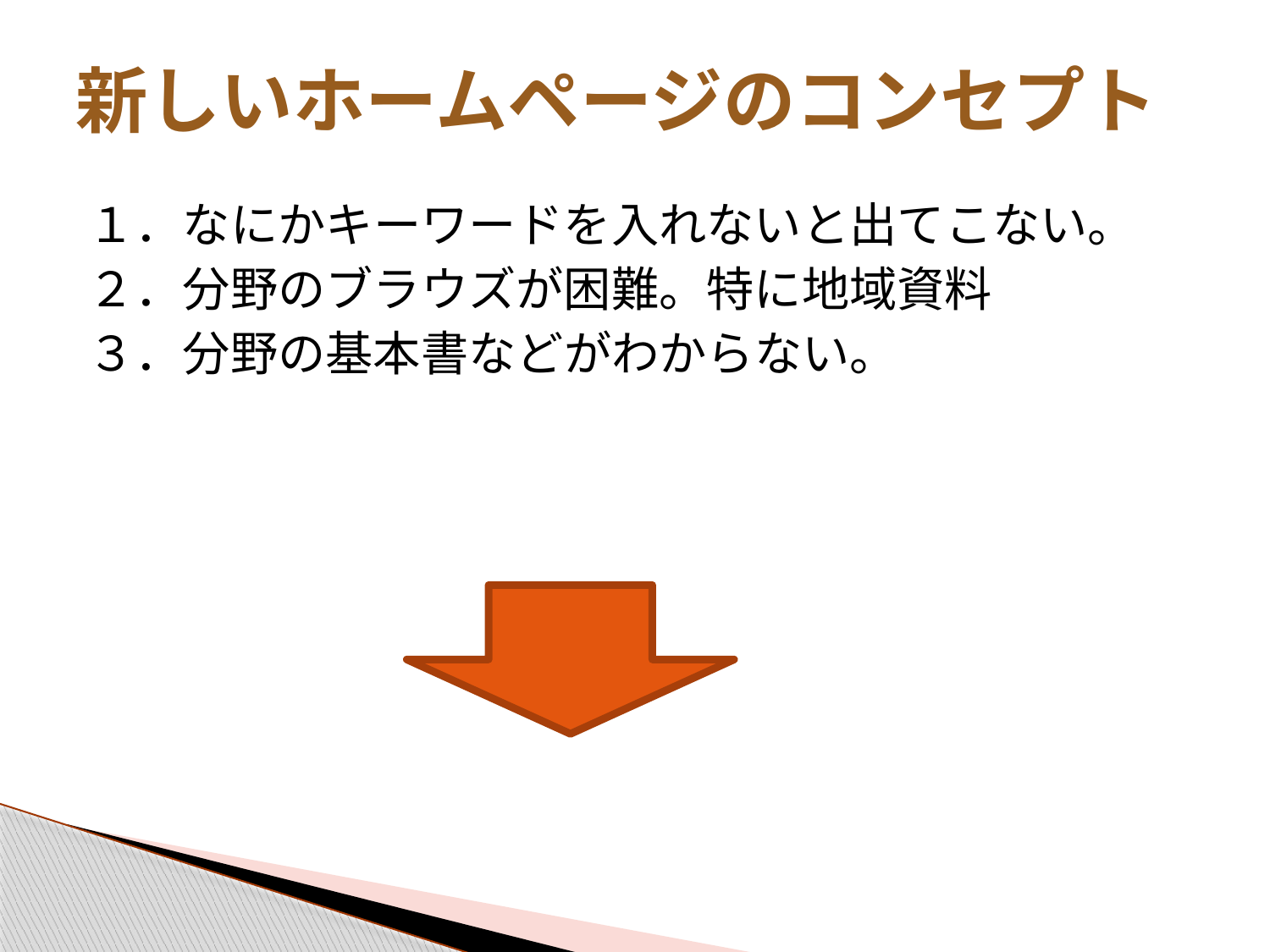

# 新しいホームページのコンセプト
１．なにかキーワードを入れないと出てこない。
２．分野のブラウズが困難。特に地域資料
３．分野の基本書などがわからない。